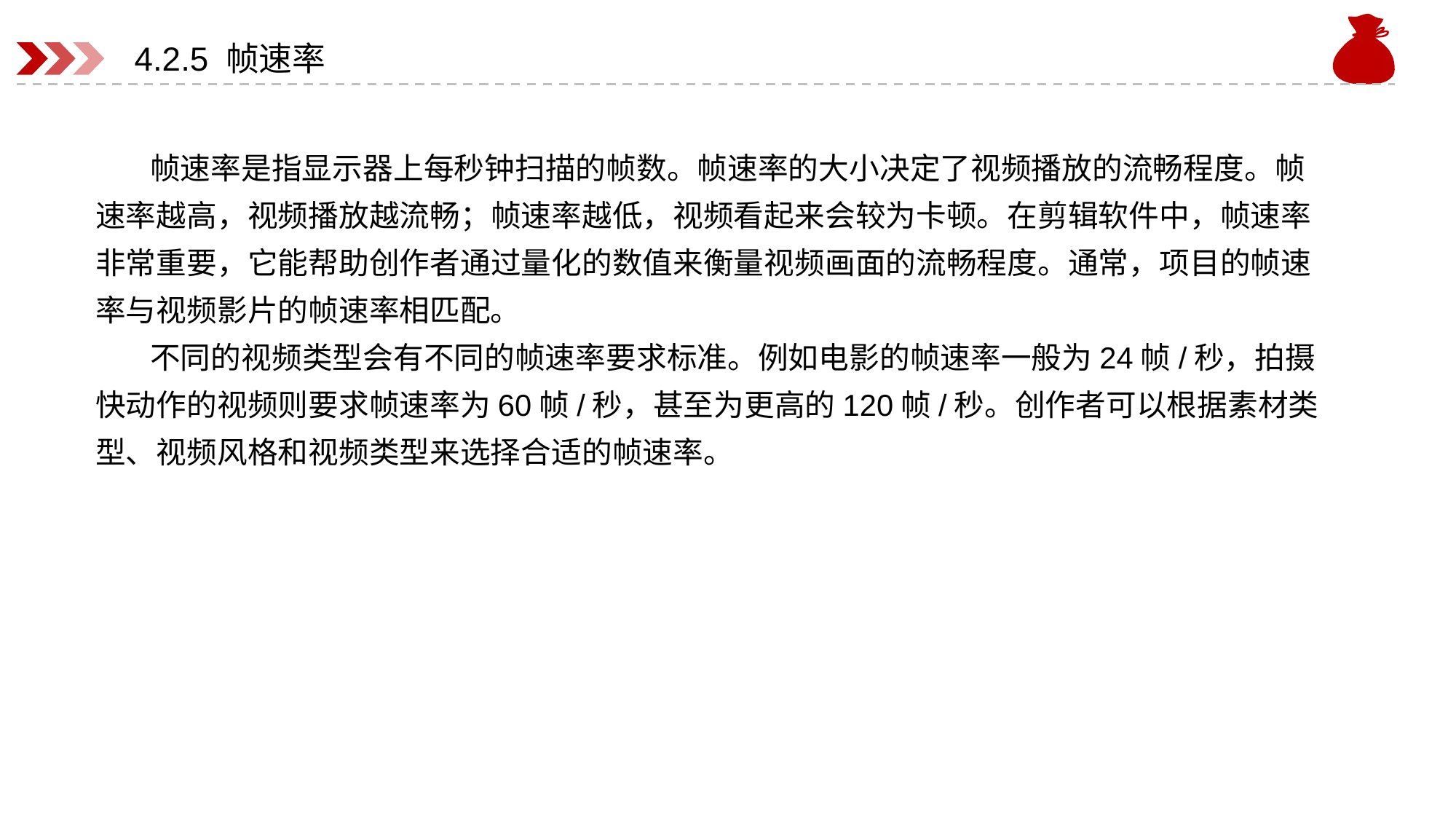

# 4.2.5 帧速率
14
帧速率是指显示器上每秒钟扫描的帧数。帧速率的大小决定了视频播放的流畅程度。帧速率越高，视频播放越流畅；帧速率越低，视频看起来会较为卡顿。在剪辑软件中，帧速率非常重要，它能帮助创作者通过量化的数值来衡量视频画面的流畅程度。通常，项目的帧速率与视频影片的帧速率相匹配。
不同的视频类型会有不同的帧速率要求标准。例如电影的帧速率一般为24帧/秒，拍摄快动作的视频则要求帧速率为60帧/秒，甚至为更高的120帧/秒。创作者可以根据素材类型、视频风格和视频类型来选择合适的帧速率。